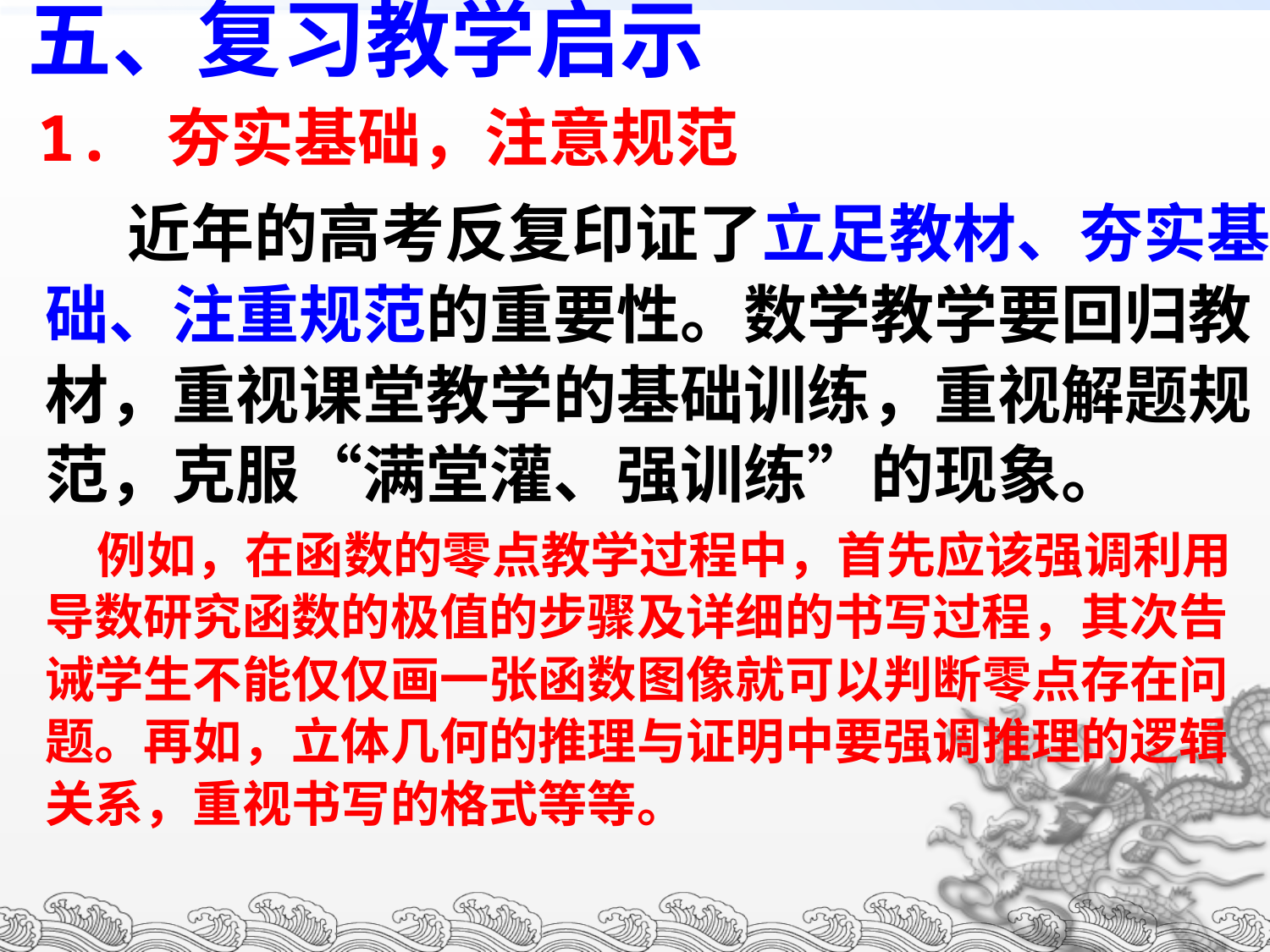

五、复习教学启示

1. 夯实基础，注意规范

       近年的高考反复印证了立足教材、夯实基础、注重规范的重要性。数学教学要回归教材，重视课堂教学的基础训练，重视解题规范，克服“满堂灌、强训练”的现象。
        例如，在函数的零点教学过程中，首先应该强调利用导数研究函数的极值的步骤及详细的书写过程，其次告诫学生不能仅仅画一张函数图像就可以判断零点存在问题。再如，立体几何的推理与证明中要强调推理的逻辑关系，重视书写的格式等等。